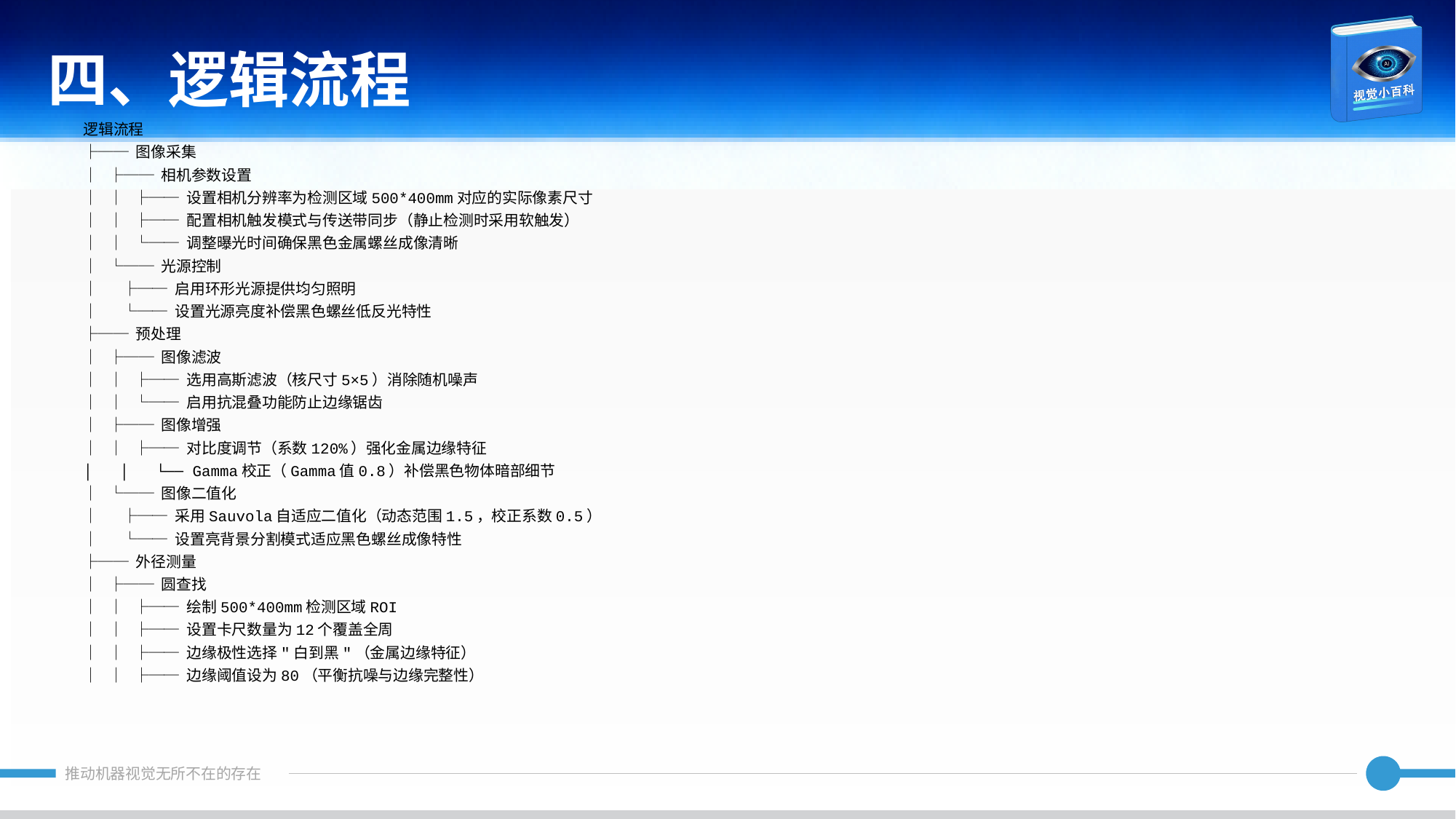

四、逻辑流程

逻辑流程
├── 图像采集
│   ├── 相机参数设置
│   │   ├── 设置相机分辨率为检测区域500*400mm对应的实际像素尺寸
│   │   ├── 配置相机触发模式与传送带同步（静止检测时采用软触发）
│   │   └── 调整曝光时间确保黑色金属螺丝成像清晰
│   └── 光源控制
│       ├── 启用环形光源提供均匀照明
│       └── 设置光源亮度补偿黑色螺丝低反光特性
├── 预处理
│   ├── 图像滤波
│   │   ├── 选用高斯滤波（核尺寸5×5）消除随机噪声
│   │   └── 启用抗混叠功能防止边缘锯齿
│   ├── 图像增强
│   │   ├── 对比度调节（系数120%）强化金属边缘特征
│   │   └── Gamma校正（Gamma值0.8）补偿黑色物体暗部细节
│   └── 图像二值化
│       ├── 采用Sauvola自适应二值化（动态范围1.5，校正系数0.5）
│       └── 设置亮背景分割模式适应黑色螺丝成像特性
├── 外径测量
│   ├── 圆查找
│   │   ├── 绘制500*400mm检测区域ROI
│   │   ├── 设置卡尺数量为12个覆盖全周
│   │   ├── 边缘极性选择"白到黑"（金属边缘特征）
│   │   ├── 边缘阈值设为80（平衡抗噪与边缘完整性）
8